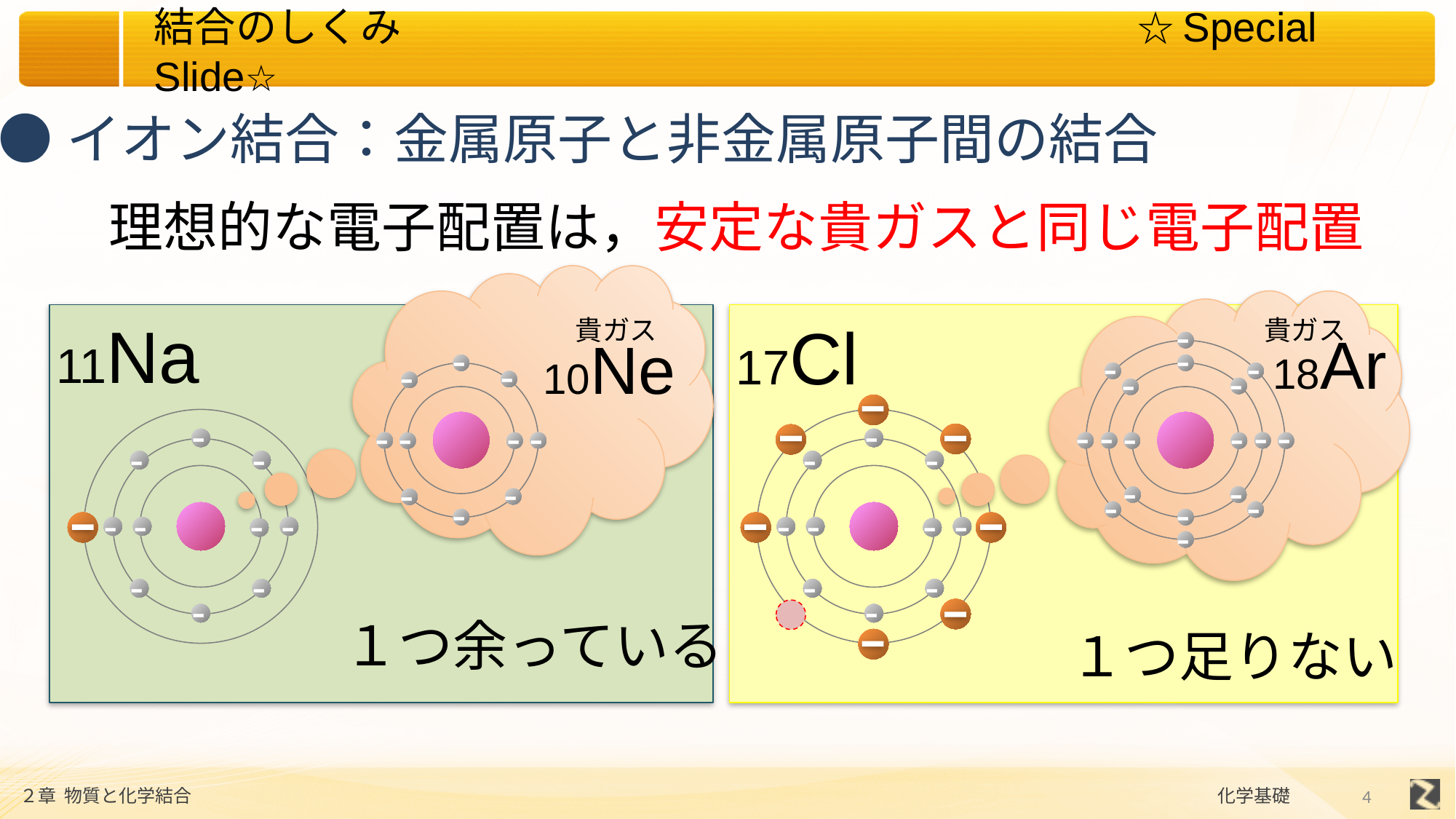

●イオン結合：金属原子と非金属原子間の結合
理想的な電子配置は，安定な貴ガスと同じ電子配置

10Ne

貴ガス
‐
‐
‐
‐
‐
‐
‐
‐
‐
‐

18Ar

‐
貴ガス
‐
‐
‐
‐
‐
‐
‐
‐
‐
‐
‐
‐
‐
‐
‐
‐
‐

11Na

17Cl

‐
‐

‐
‐
‐
‐

‐
‐
‐
‐
‐
‐
‐
‐

‐
‐
‐
‐
‐
‐

１つ余っている

１つ足りない